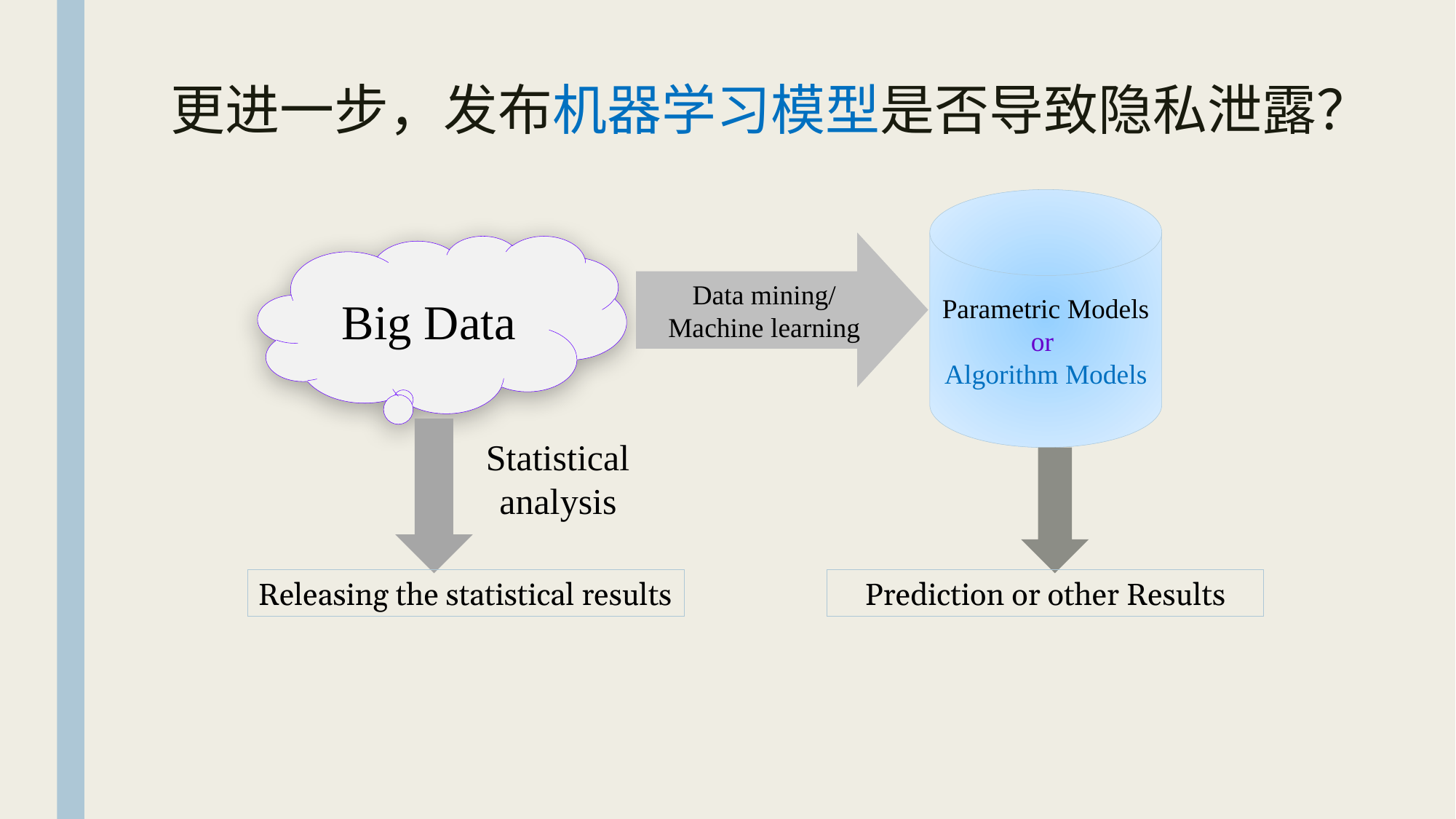

# 更进一步，发布机器学习模型是否导致隐私泄露？
Parametric Models or
Algorithm Models
Data mining/
Machine learning
Big Data

Statistical analysis

Releasing the statistical results
Prediction or other Results